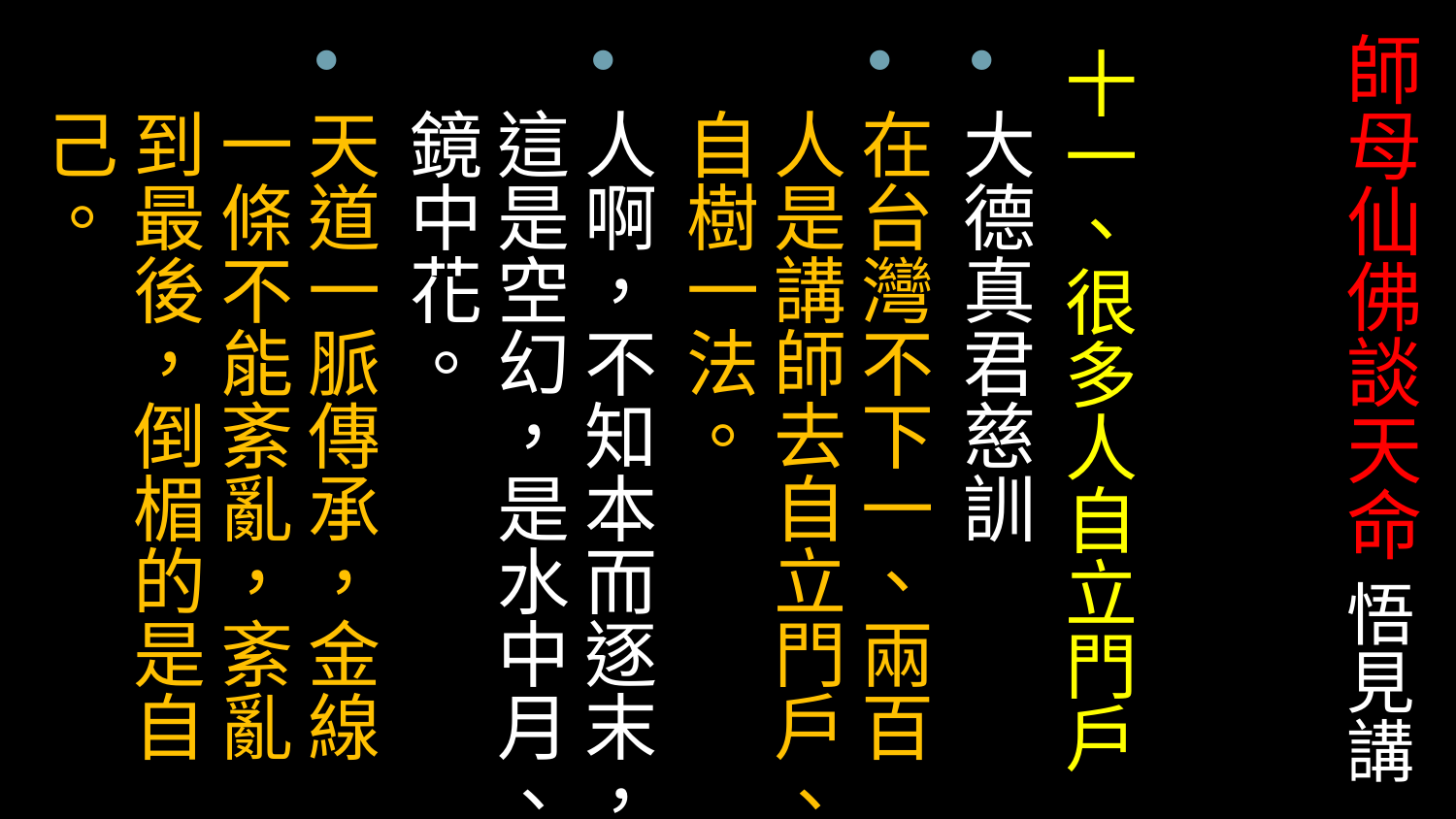

# 師母仙佛談天命 悟見講
十一、很多人自立門戶
大德真君慈訓
在台灣不下一、兩百人是講師去自立門戶、自樹一法。
人啊，不知本而逐末，這是空幻，是水中月、鏡中花。
天道一脈傳承，金線一條不能紊亂，紊亂到最後，倒楣的是自己。